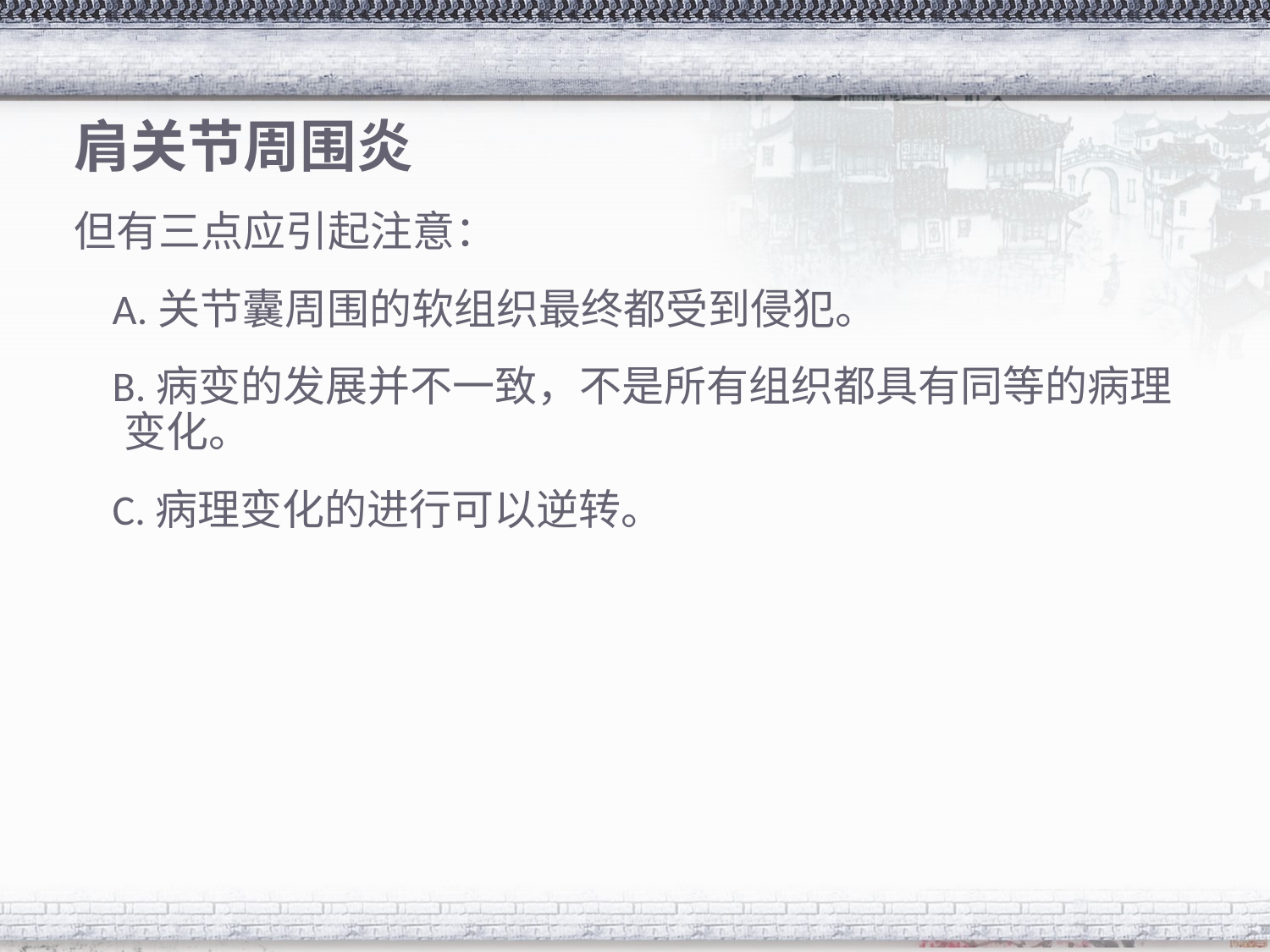

# 肩关节周围炎
但有三点应引起注意：
    A.关节囊周围的软组织最终都受到侵犯。
    B.病变的发展并不一致，不是所有组织都具有同等的病理变化。
    C.病理变化的进行可以逆转。